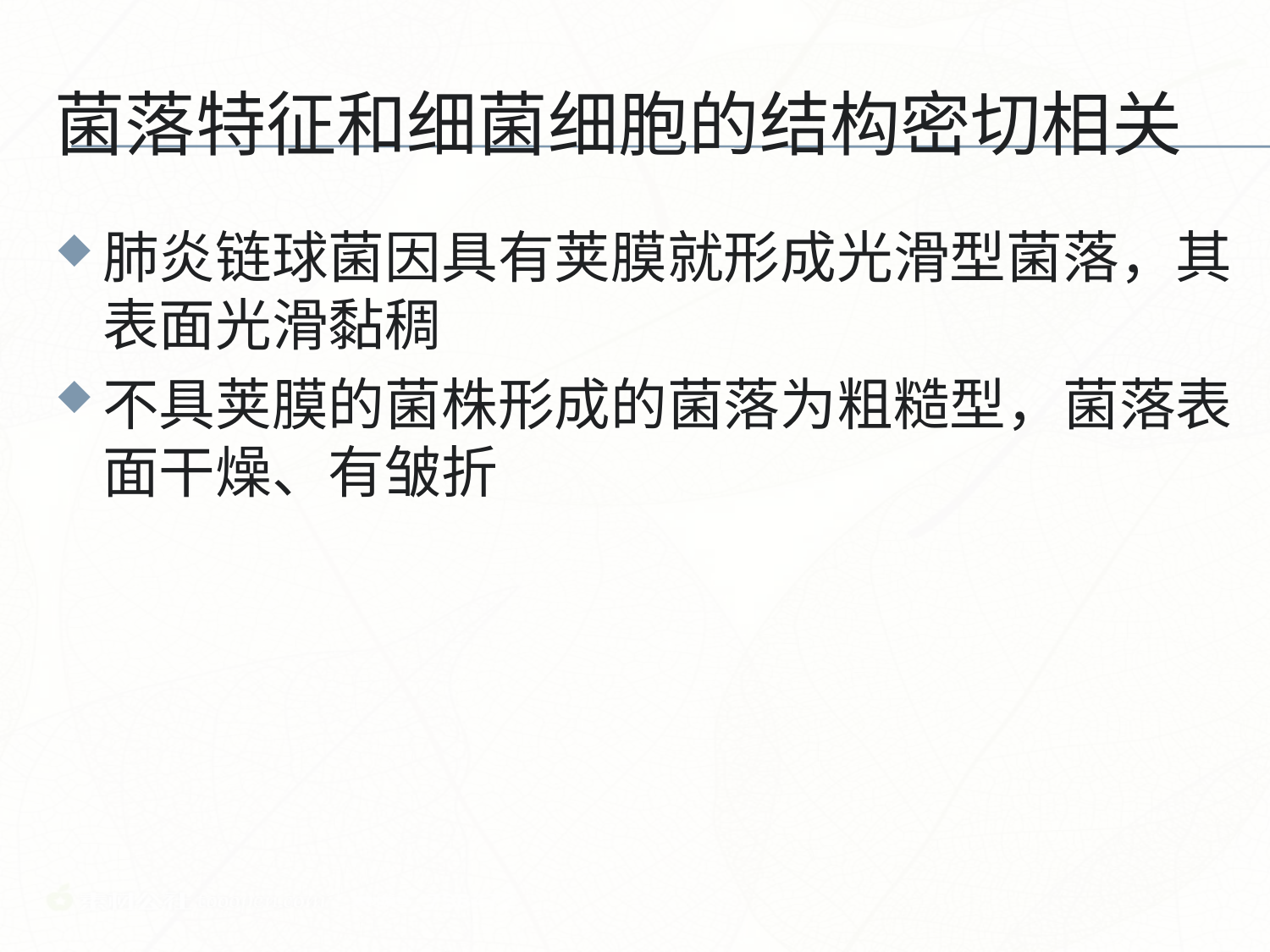

# 菌落特征和细菌细胞的结构密切相关
肺炎链球菌因具有荚膜就形成光滑型菌落，其表面光滑黏稠
不具荚膜的菌株形成的菌落为粗糙型，菌落表面干燥、有皱折